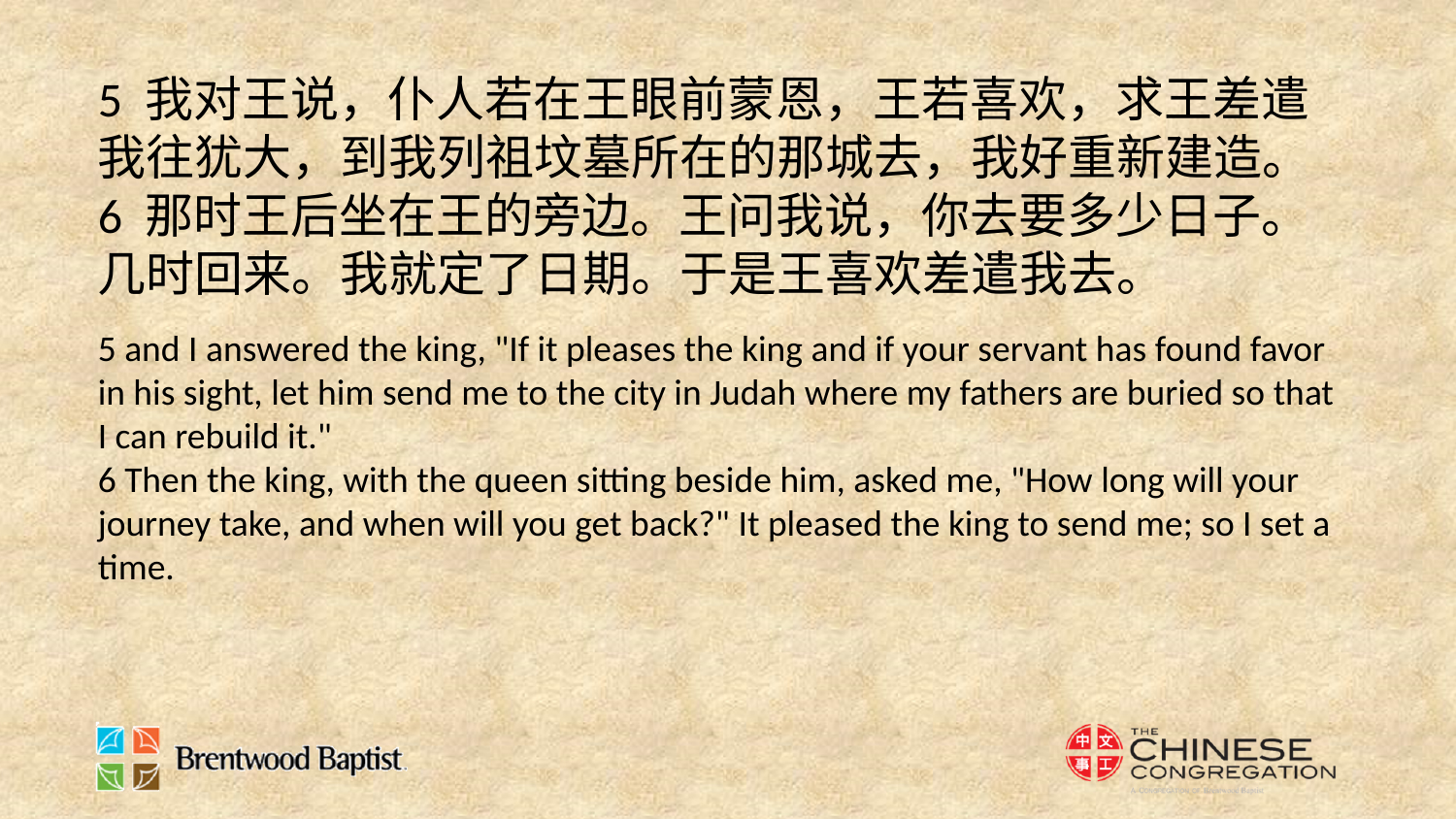

5 我对王说，仆人若在王眼前蒙恩，王若喜欢，求王差遣我往犹大，到我列祖坟墓所在的那城去，我好重新建造。
6 那时王后坐在王的旁边。王问我说，你去要多少日子。几时回来。我就定了日期。于是王喜欢差遣我去。

5 and I answered the king, "If it pleases the king and if your servant has found favor in his sight, let him send me to the city in Judah where my fathers are buried so that I can rebuild it."
6 Then the king, with the queen sitting beside him, asked me, "How long will your journey take, and when will you get back?" It pleased the king to send me; so I set a time.